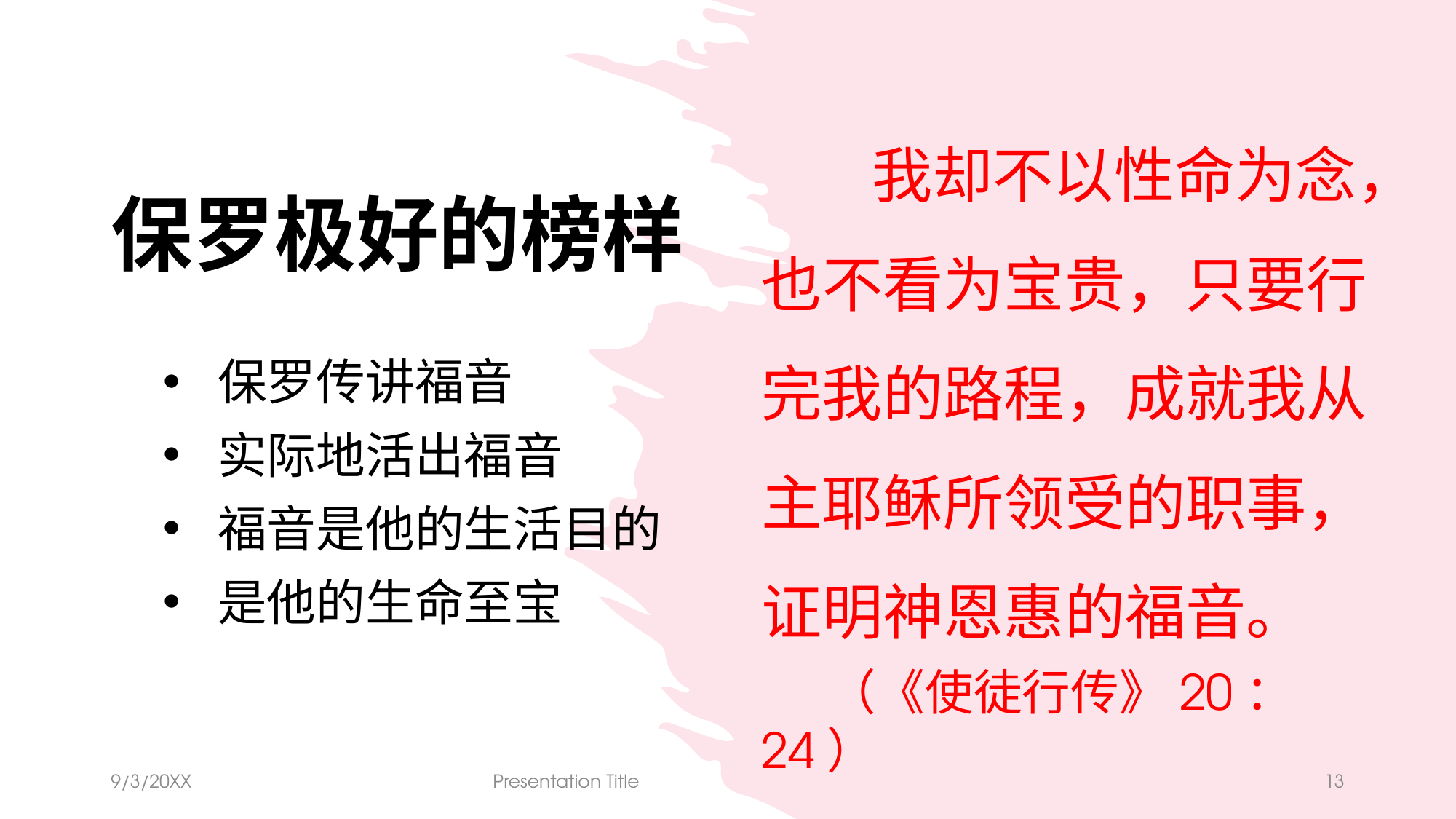

# 保罗极好的榜样
       我却不以性命为念，也不看为宝贵，只要行完我的路程，成就我从主耶稣所领受的职事，证明神恩惠的福音。
     （《使徒行传》20：24）
保罗传讲福音
实际地活出福音
福音是他的生活目的
是他的生命至宝

9/3/20XX
Presentation Title
13